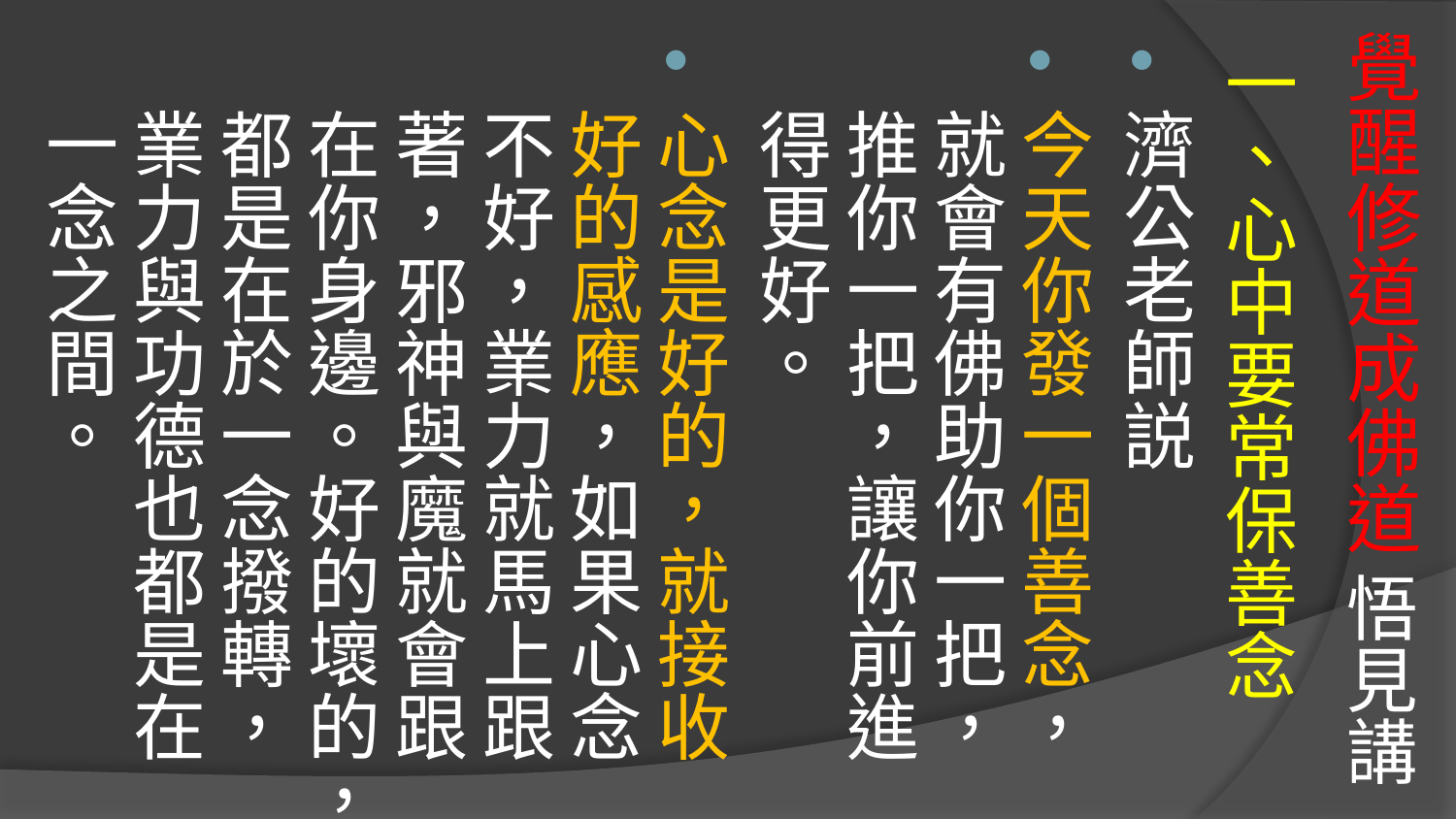

# 覺醒修道成佛道 悟見講
一、心中要常保善念
濟公老師説
今天你發一個善念，就會有佛助你一把，推你一把，讓你前進得更好。
心念是好的，就接收好的感應，如果心念不好，業力就馬上跟著，邪神與魔就會跟在你身邊。好的壞的，都是在於一念撥轉，業力與功德也都是在一念之間。